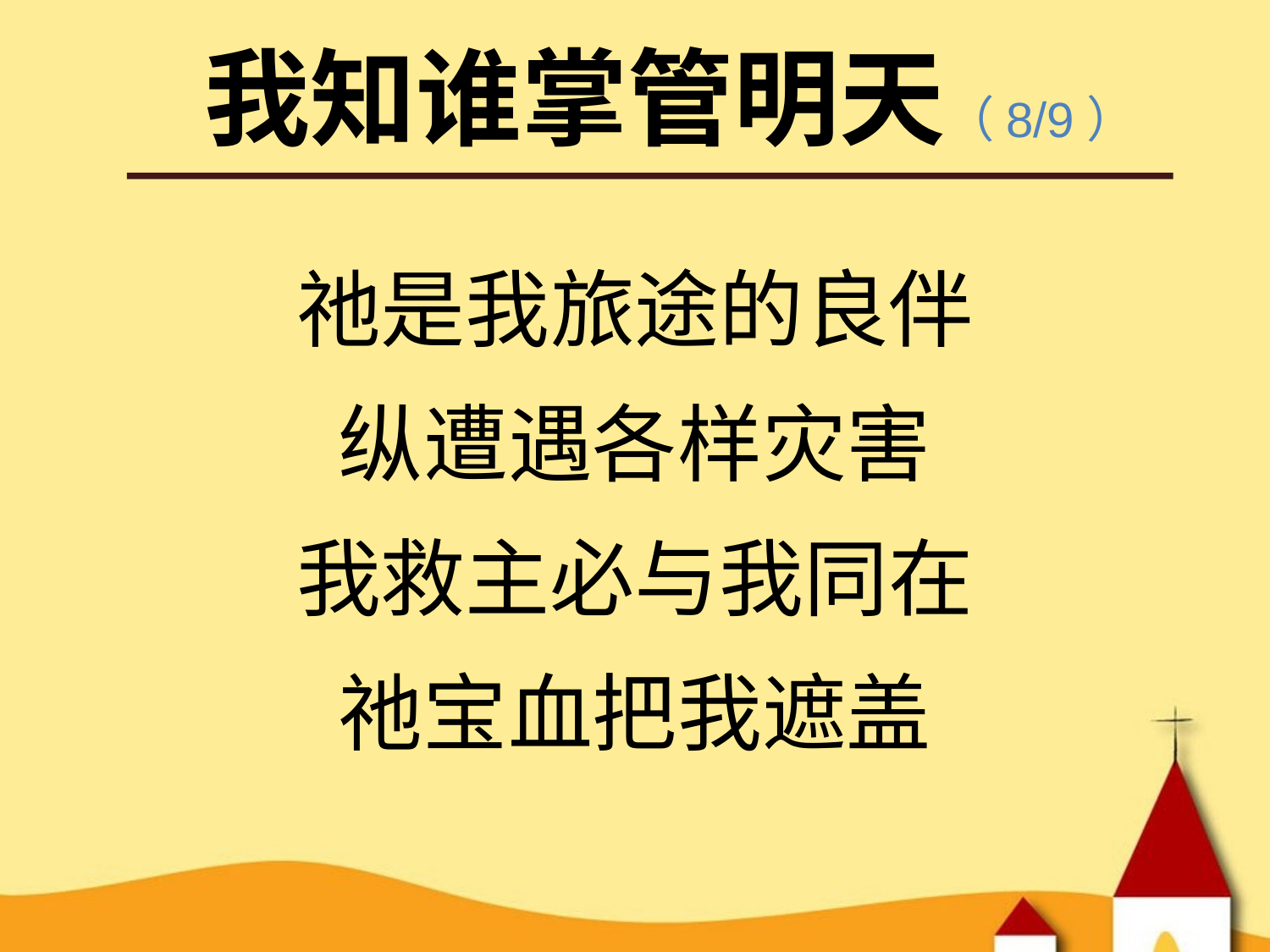

我知谁掌管明天（8/9）

祂是我旅途的良伴
纵遭遇各样灾害
我救主必与我同在
祂宝血把我遮盖